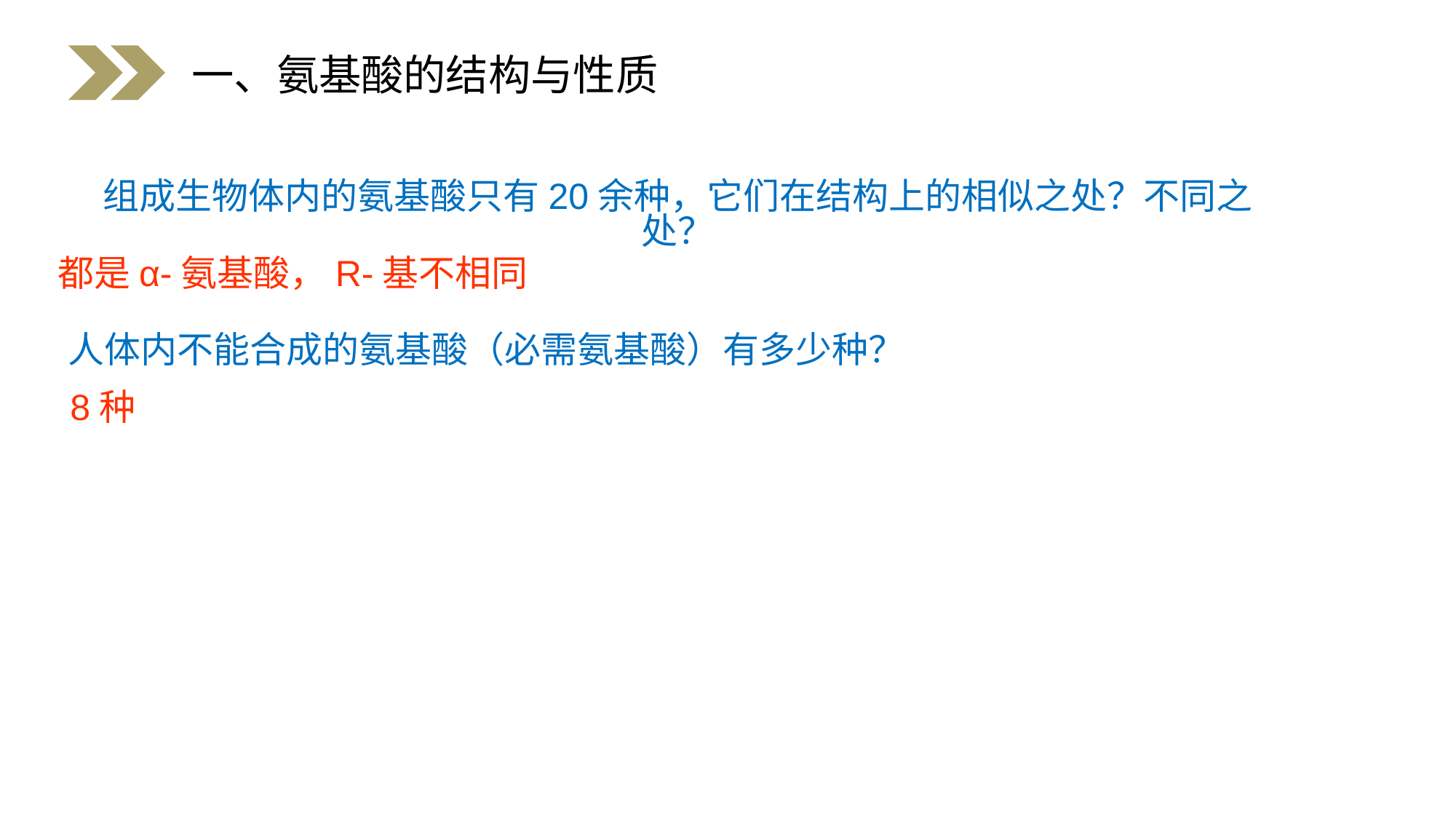

一、氨基酸的结构与性质
组成生物体内的氨基酸只有20余种，它们在结构上的相似之处？不同之处？
都是α-氨基酸，R-基不相同
人体内不能合成的氨基酸（必需氨基酸）有多少种？
8种